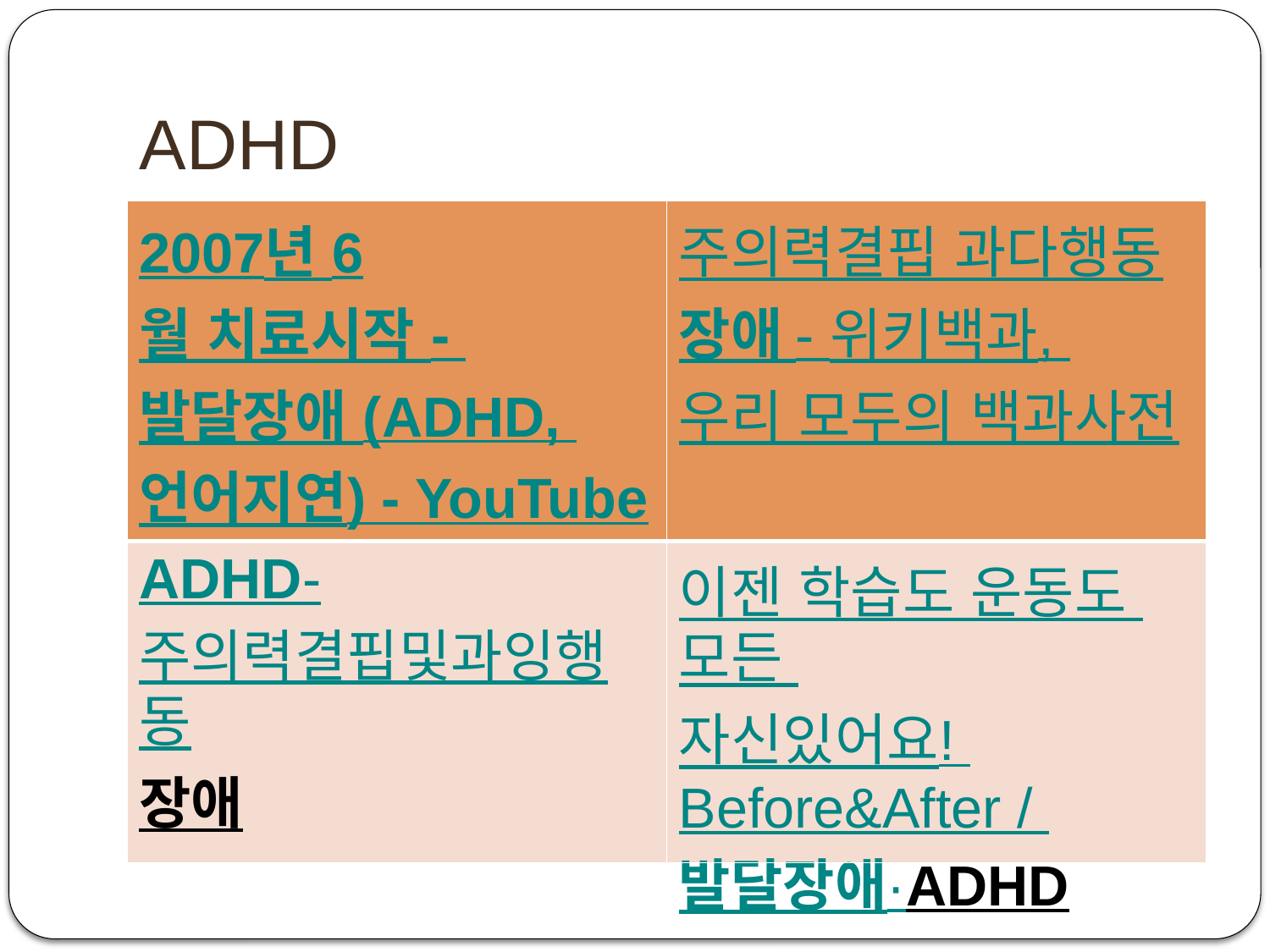

# ADHD
| 2007년 6월 치료시작 - 발달장애 (ADHD, 언어지연) - YouTube | 주의력결핍 과다행동장애 - 위키백과, 우리 모두의 백과사전 |
| --- | --- |
| ADHD-주의력결핍및과잉행동장애 | 이젠 학습도 운동도 모든 자신있어요! Before&After / 발달장애·ADHD |